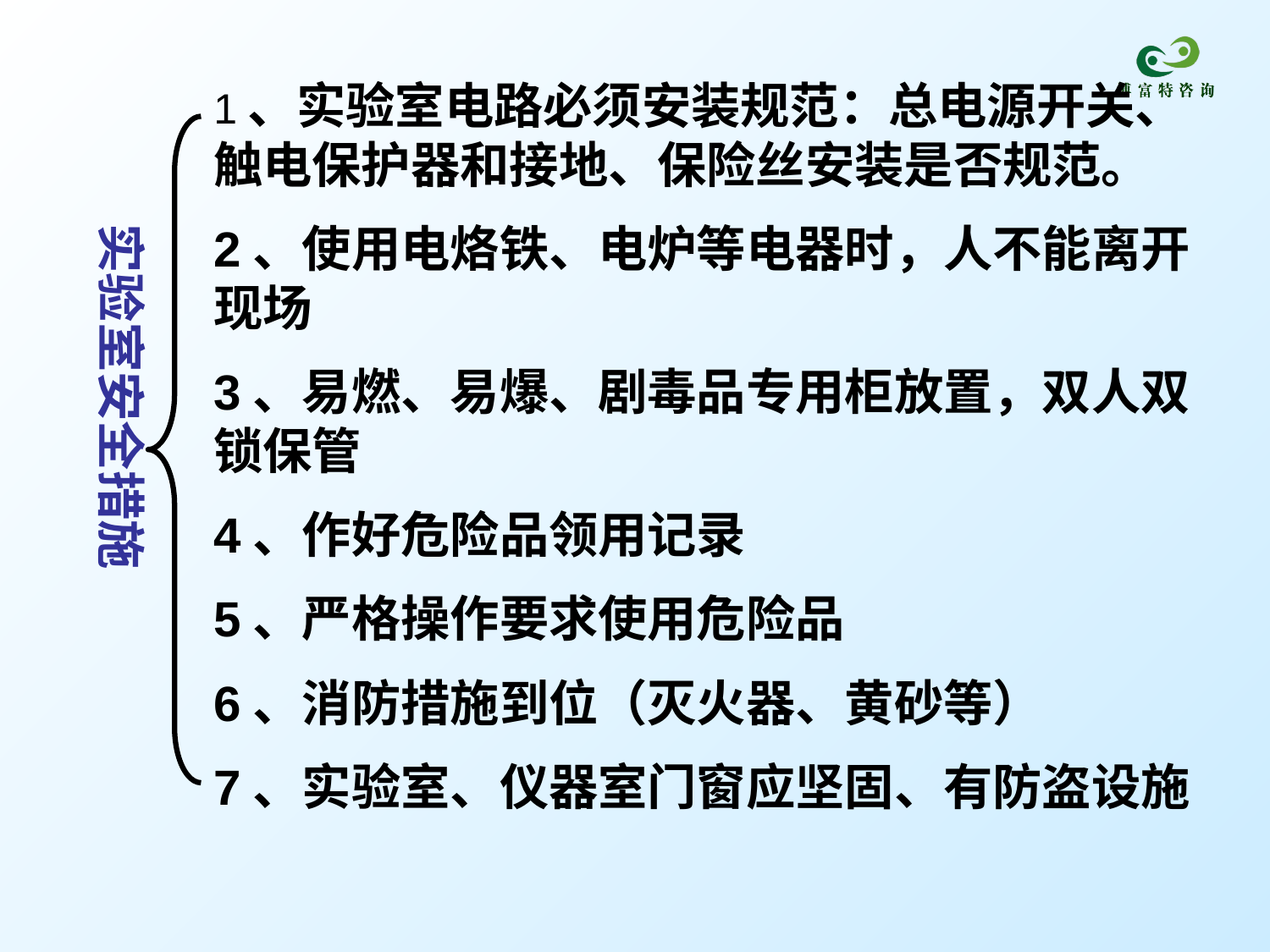

1、实验室电路必须安装规范：总电源开关、触电保护器和接地、保险丝安装是否规范。
2、使用电烙铁、电炉等电器时，人不能离开现场
3、易燃、易爆、剧毒品专用柜放置，双人双锁保管
4、作好危险品领用记录
5、严格操作要求使用危险品
6、消防措施到位（灭火器、黄砂等）
7、实验室、仪器室门窗应坚固、有防盗设施

实验室安全措施